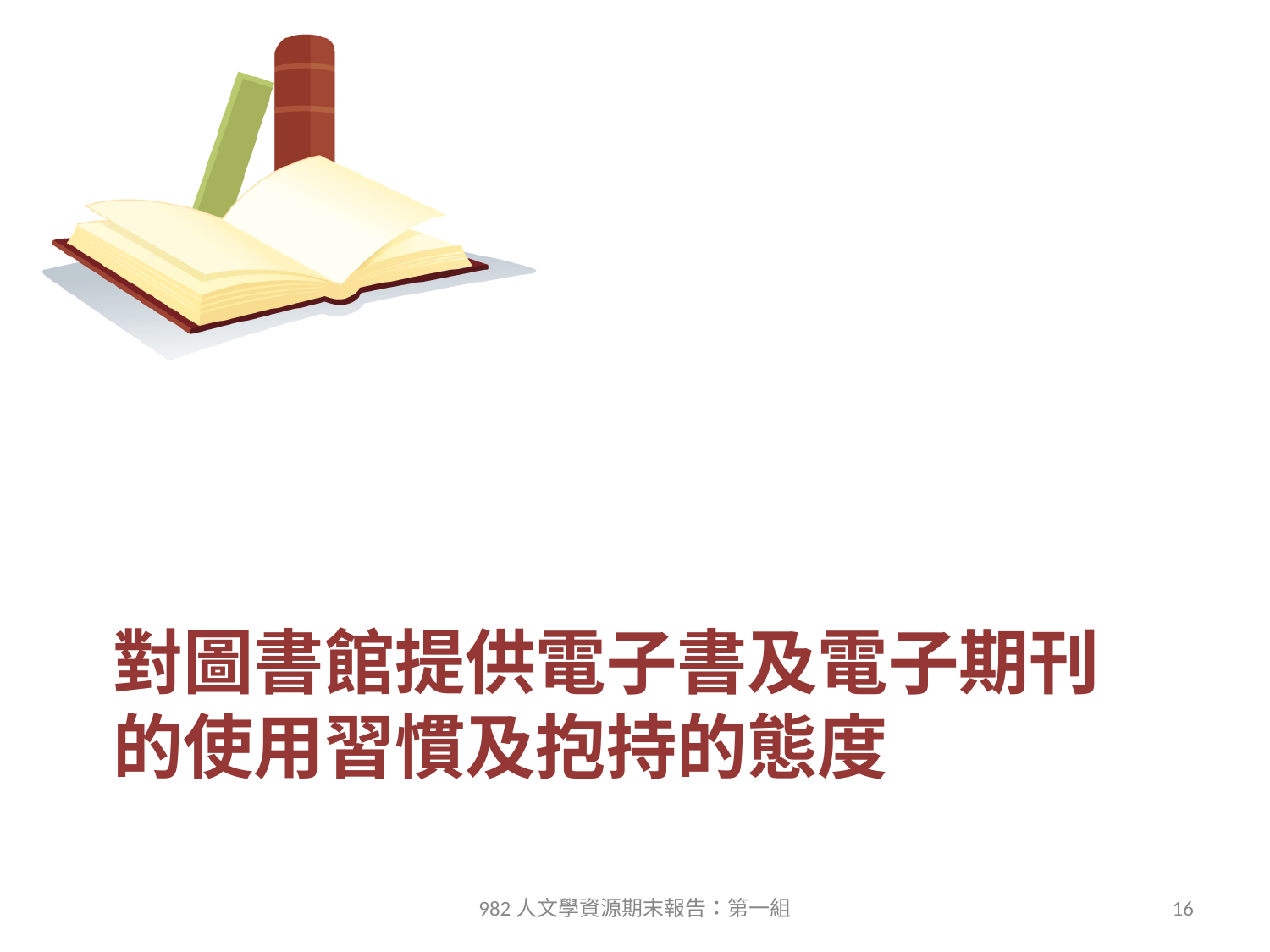

# 對圖書館提供電子書及電子期刊的使用習慣及抱持的態度
982人文學資源期末報告：第一組
16